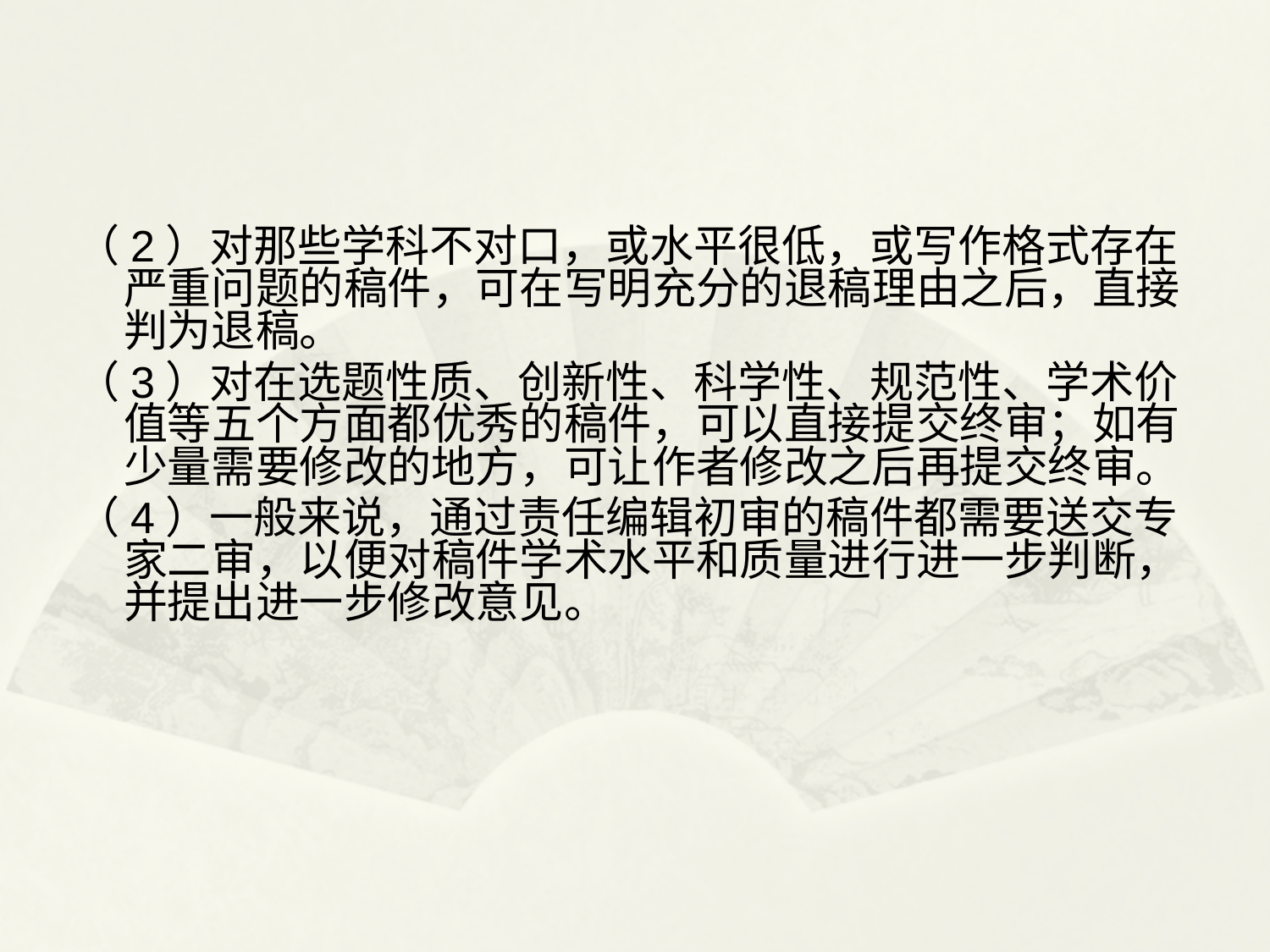

（2）对那些学科不对口，或水平很低，或写作格式存在严重问题的稿件，可在写明充分的退稿理由之后，直接判为退稿。
（3）对在选题性质、创新性、科学性、规范性、学术价值等五个方面都优秀的稿件，可以直接提交终审；如有少量需要修改的地方，可让作者修改之后再提交终审。
（4）一般来说，通过责任编辑初审的稿件都需要送交专家二审，以便对稿件学术水平和质量进行进一步判断，并提出进一步修改意见。